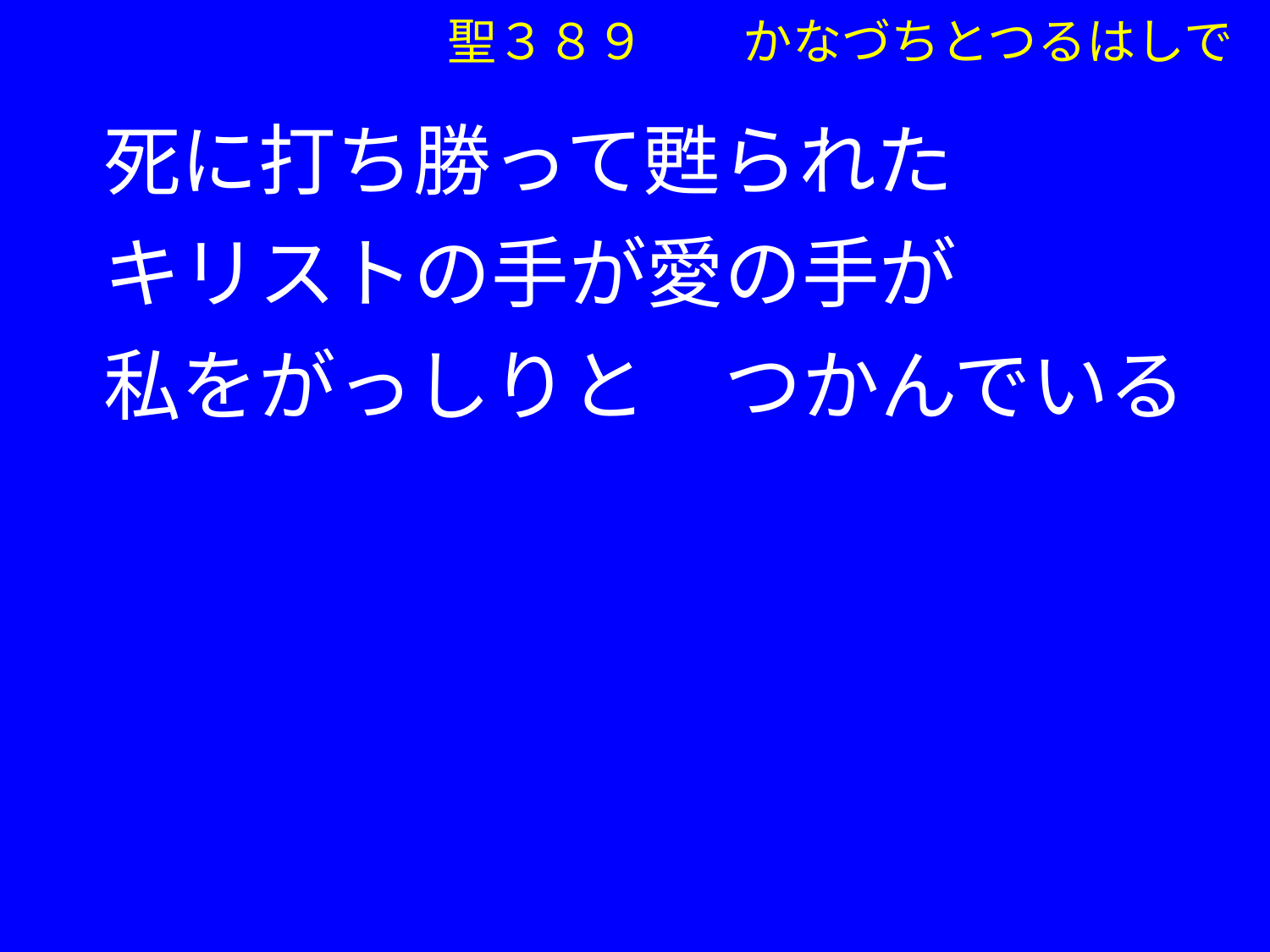

死に打ち勝って甦られた
キリストの手が愛の手が
私をがっしりと　つかんでいる

聖３８９　　かなづちとつるはしで